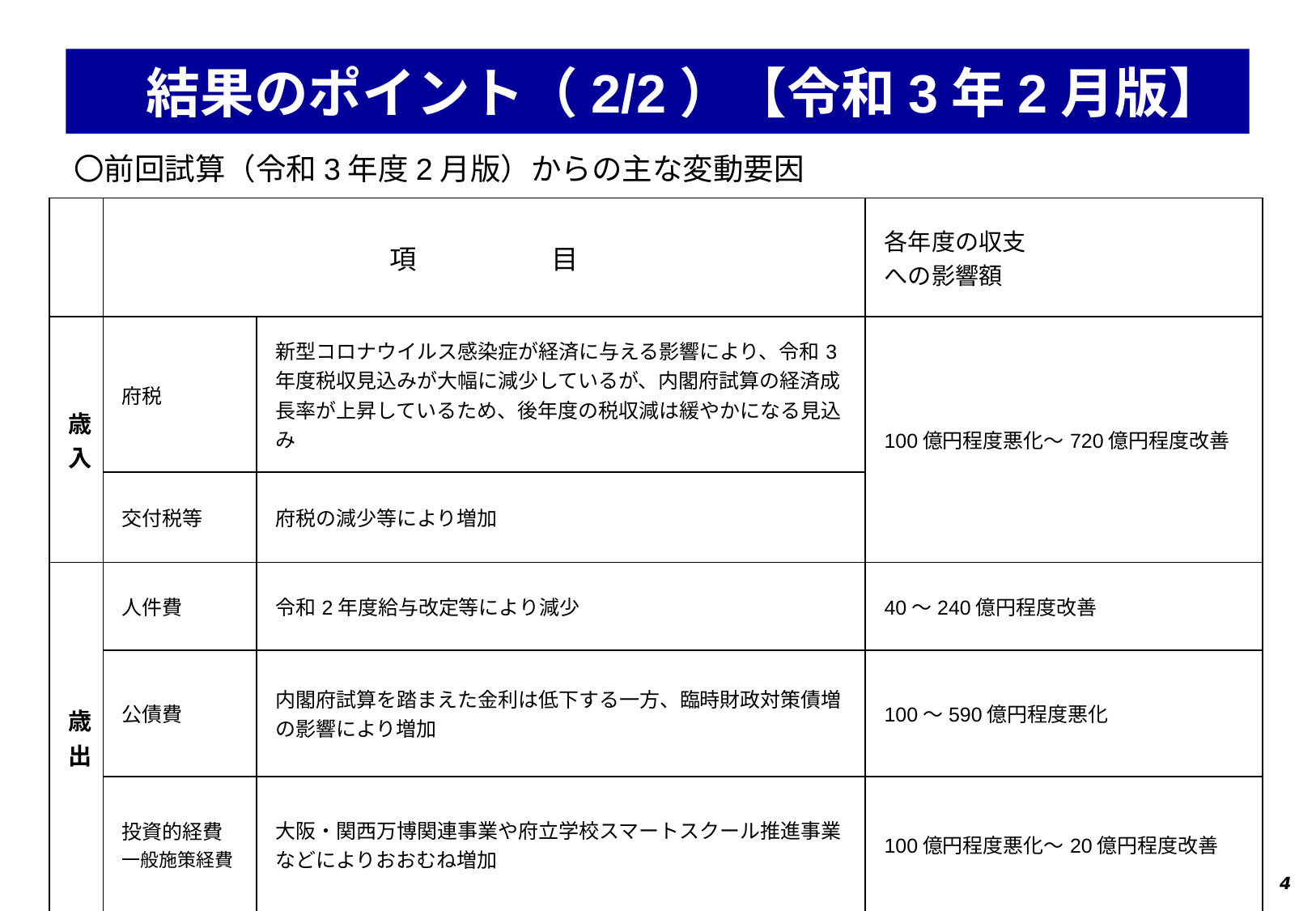

# 結果のポイント（2/2）【令和3年2月版】
〇前回試算（令和3年度2月版）からの主な変動要因
|  | 項　　　　　目 |  | 各年度の収支 への影響額 |
| --- | --- | --- | --- |
| 歳入 | 府税 | 新型コロナウイルス感染症が経済に与える影響により、令和3年度税収見込みが大幅に減少しているが、内閣府試算の経済成長率が上昇しているため、後年度の税収減は緩やかになる見込み | 100億円程度悪化～720億円程度改善 |
|  | 交付税等 | 府税の減少等により増加 |  |
| 歳出 | 人件費 | 令和2年度給与改定等により減少 | 40～240億円程度改善 |
|  | 公債費 | 内閣府試算を踏まえた金利は低下する一方、臨時財政対策債増の影響により増加 | 100～590億円程度悪化 |
|  | 投資的経費 一般施策経費 | 大阪・関西万博関連事業や府立学校スマートスクール推進事業などによりおおむね増加 | 100億円程度悪化～20億円程度改善 |
4